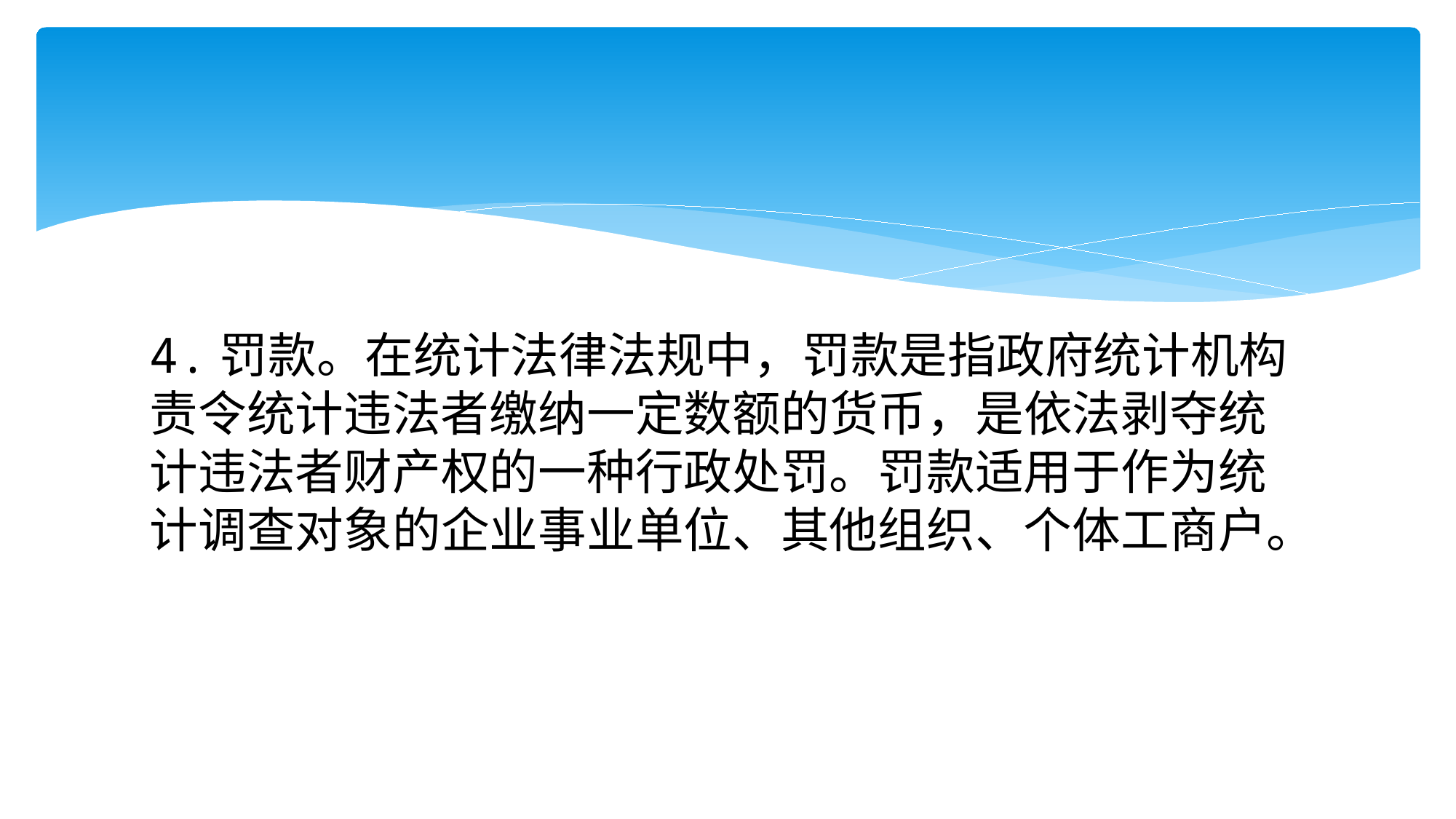

4.罚款。在统计法律法规中，罚款是指政府统计机构责令统计违法者缴纳一定数额的货币，是依法剥夺统计违法者财产权的一种行政处罚。罚款适用于作为统计调查对象的企业事业单位、其他组织、个体工商户。